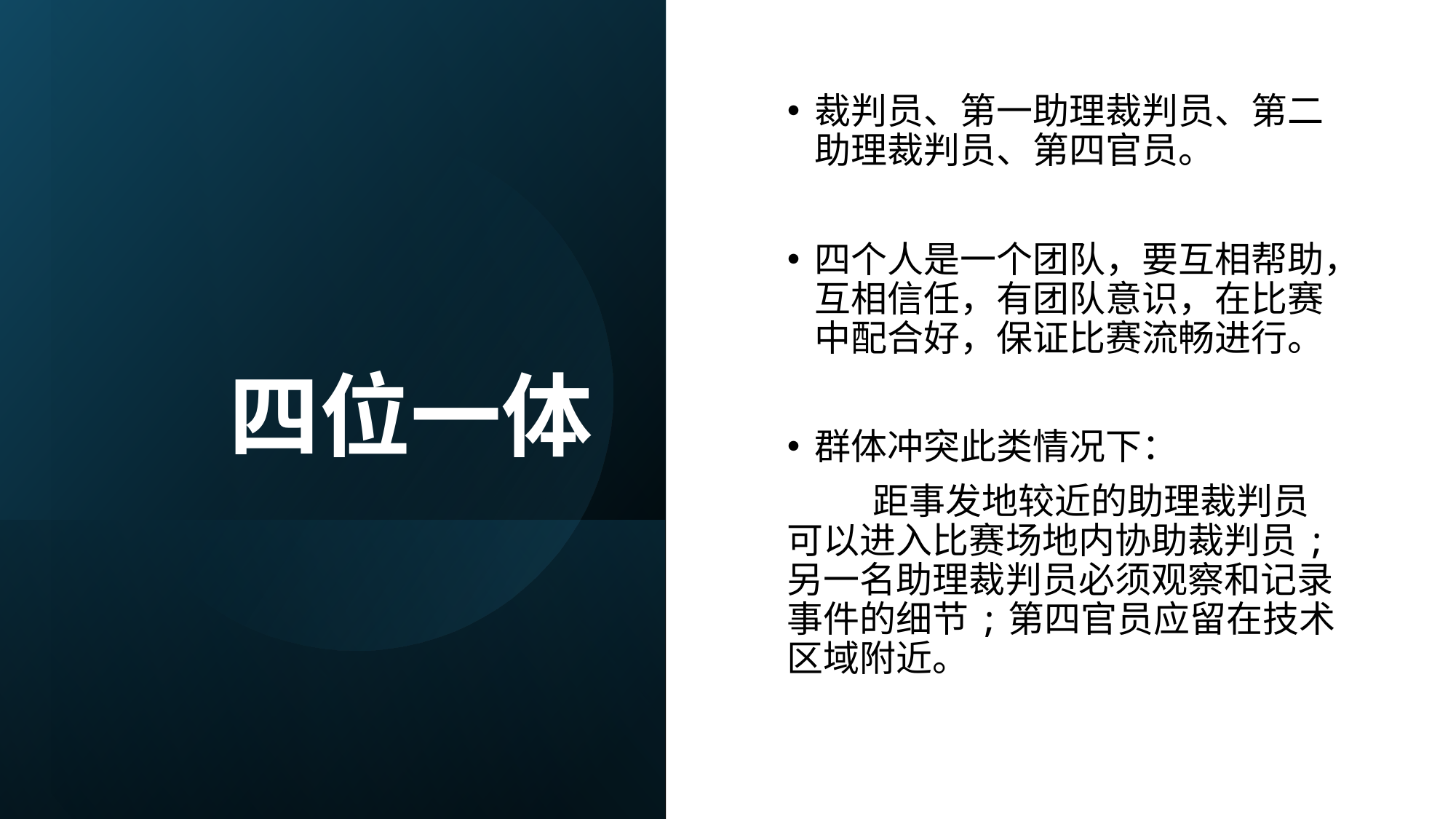

裁判员、第一助理裁判员、第二助理裁判员、第四官员。

四个人是一个团队，要互相帮助，互相信任，有团队意识，在比赛中配合好，保证比赛流畅进行。

群体冲突此类情况下：
距事发地较近的助理裁判员可以进入比赛场地内协助裁判员;另一名助理裁判员必须观察和记录事件的细节;第四官员应留在技术区域附近。

# 四位一体